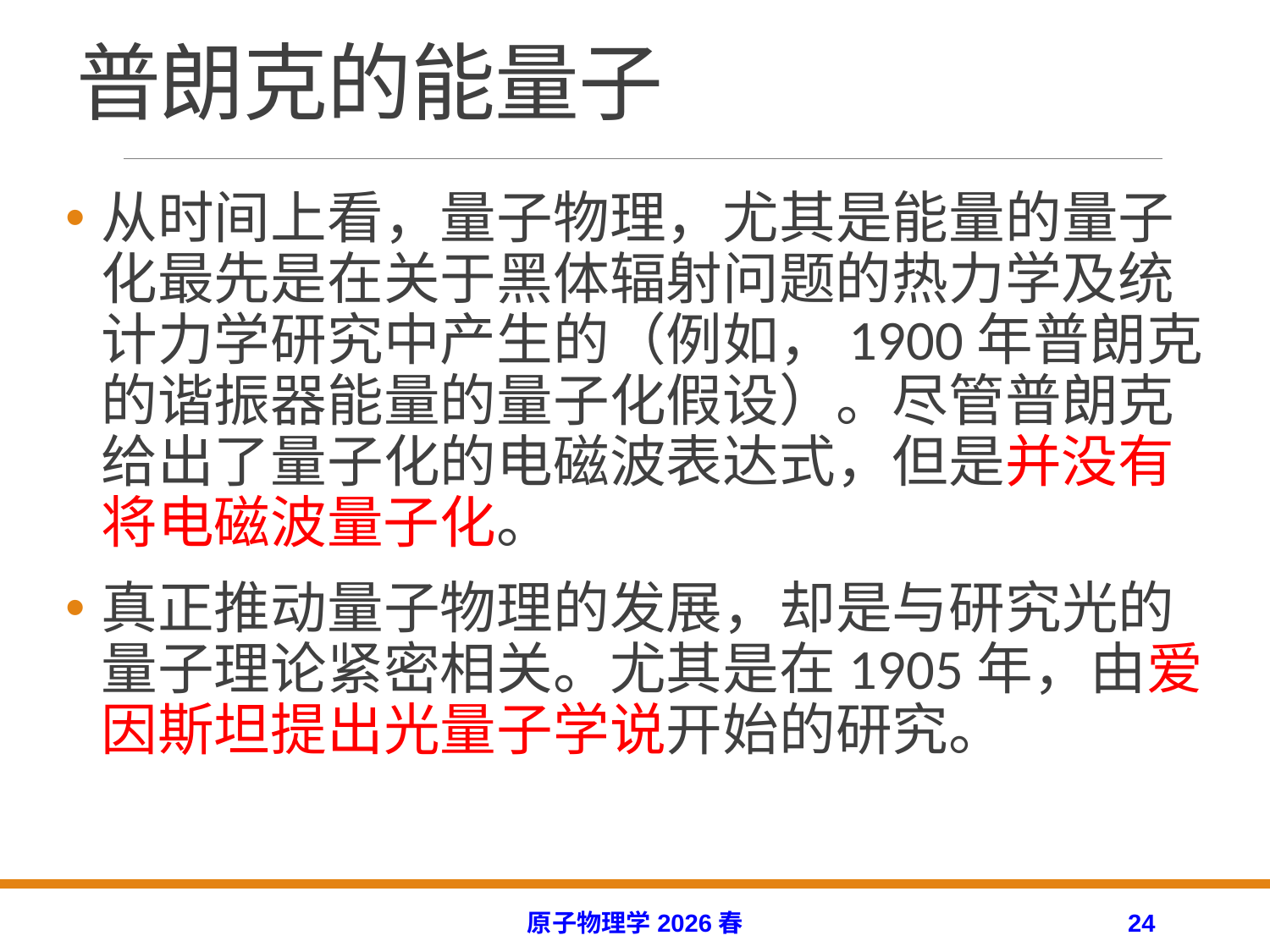

# 普朗克的能量子
从时间上看，量子物理，尤其是能量的量子化最先是在关于黑体辐射问题的热力学及统计力学研究中产生的（例如，1900年普朗克的谐振器能量的量子化假设）。尽管普朗克给出了量子化的电磁波表达式，但是并没有将电磁波量子化。
真正推动量子物理的发展，却是与研究光的量子理论紧密相关。尤其是在1905年，由爱因斯坦提出光量子学说开始的研究。

原子物理学2026春
24